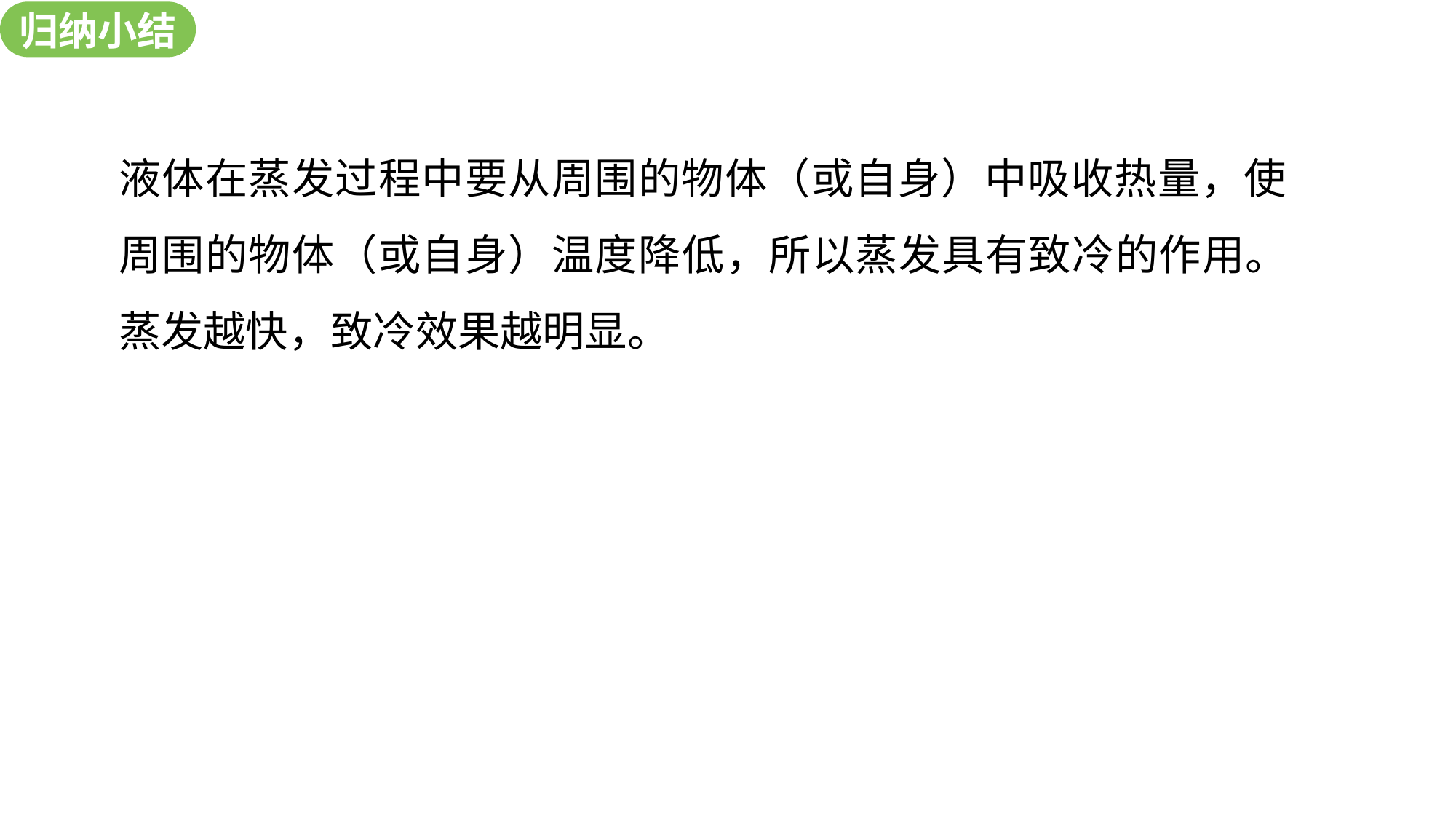

归纳小结
液体在蒸发过程中要从周围的物体（或自身）中吸收热量，使周围的物体（或自身）温度降低，所以蒸发具有致冷的作用。蒸发越快，致冷效果越明显。